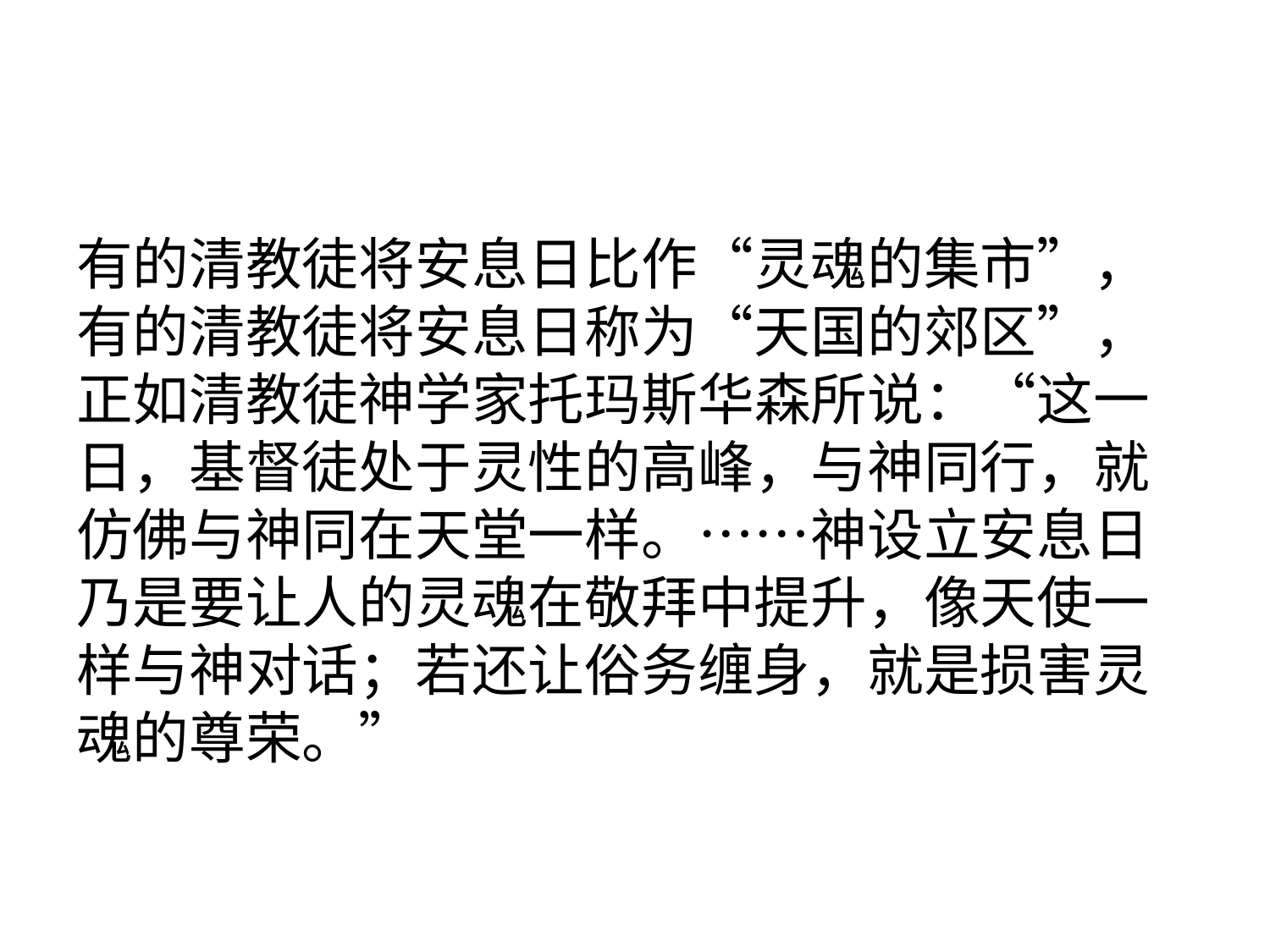

#
有的清教徒将安息日比作“灵魂的集市”，有的清教徒将安息日称为“天国的郊区”，正如清教徒神学家托玛斯华森所说：“这一日，基督徒处于灵性的高峰，与神同行，就仿佛与神同在天堂一样。……神设立安息日乃是要让人的灵魂在敬拜中提升，像天使一样与神对话；若还让俗务缠身，就是损害灵魂的尊荣。”